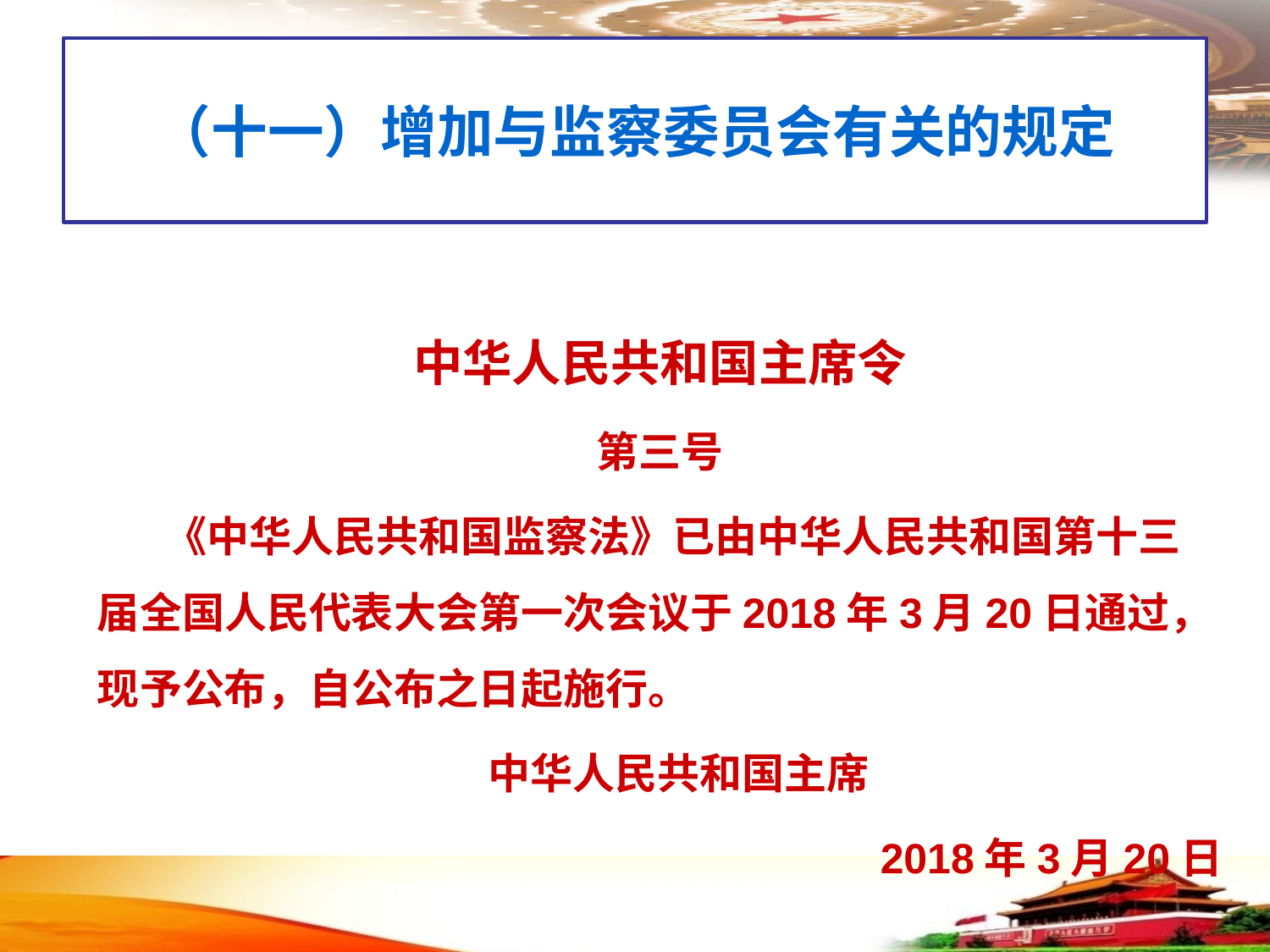

# （十一）增加与监察委员会有关的规定

中华人民共和国主席令
第三号
      《中华人民共和国监察法》已由中华人民共和国第十三届全国人民代表大会第一次会议于2018年3月20日通过，现予公布，自公布之日起施行。
                                        中华人民共和国主席
2018年3月20日